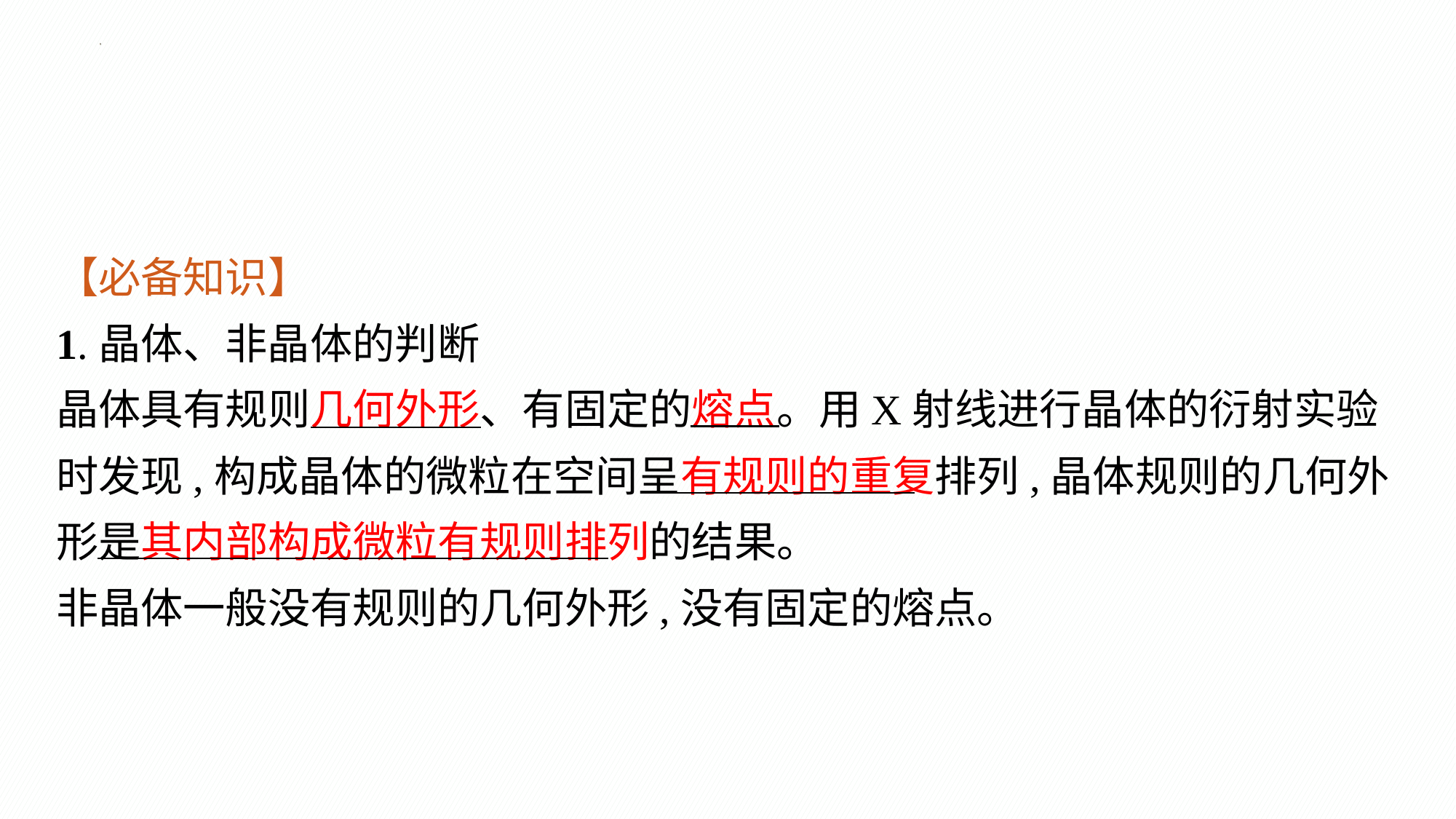

【必备知识】
1.晶体、非晶体的判断
晶体具有规则几何外形、有固定的熔点。用X射线进行晶体的衍射实验时发现,构成晶体的微粒在空间呈有规则的重复排列,晶体规则的几何外形是其内部构成微粒有规则排列的结果。
非晶体一般没有规则的几何外形,没有固定的熔点。